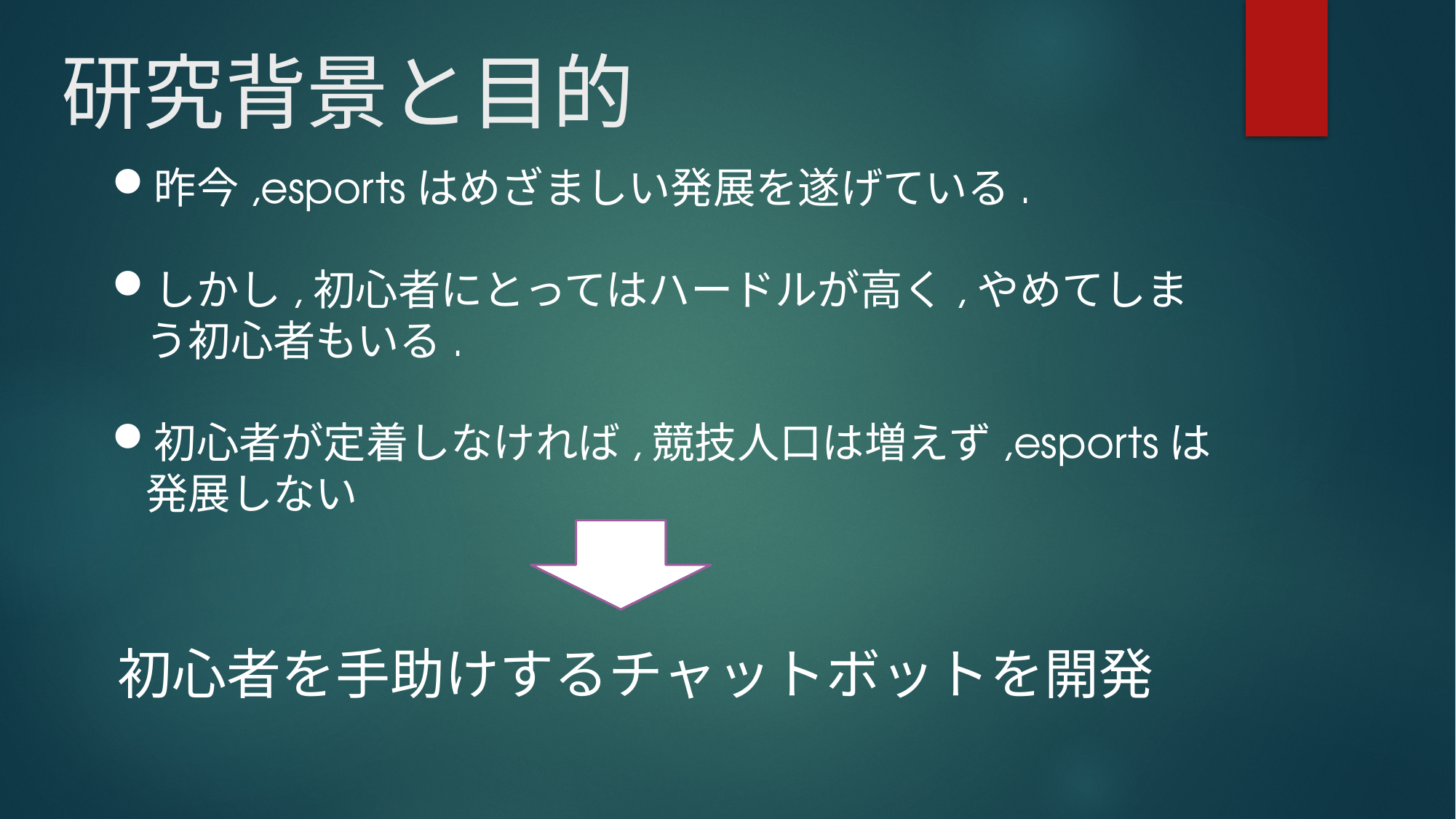

# 研究背景と目的
昨今,esportsはめざましい発展を遂げている.

しかし,初心者にとってはハードルが高く,やめてしまう初心者もいる.

初心者が定着しなければ,競技人口は増えず,esportsは発展しない

初心者を手助けするチャットボットを開発